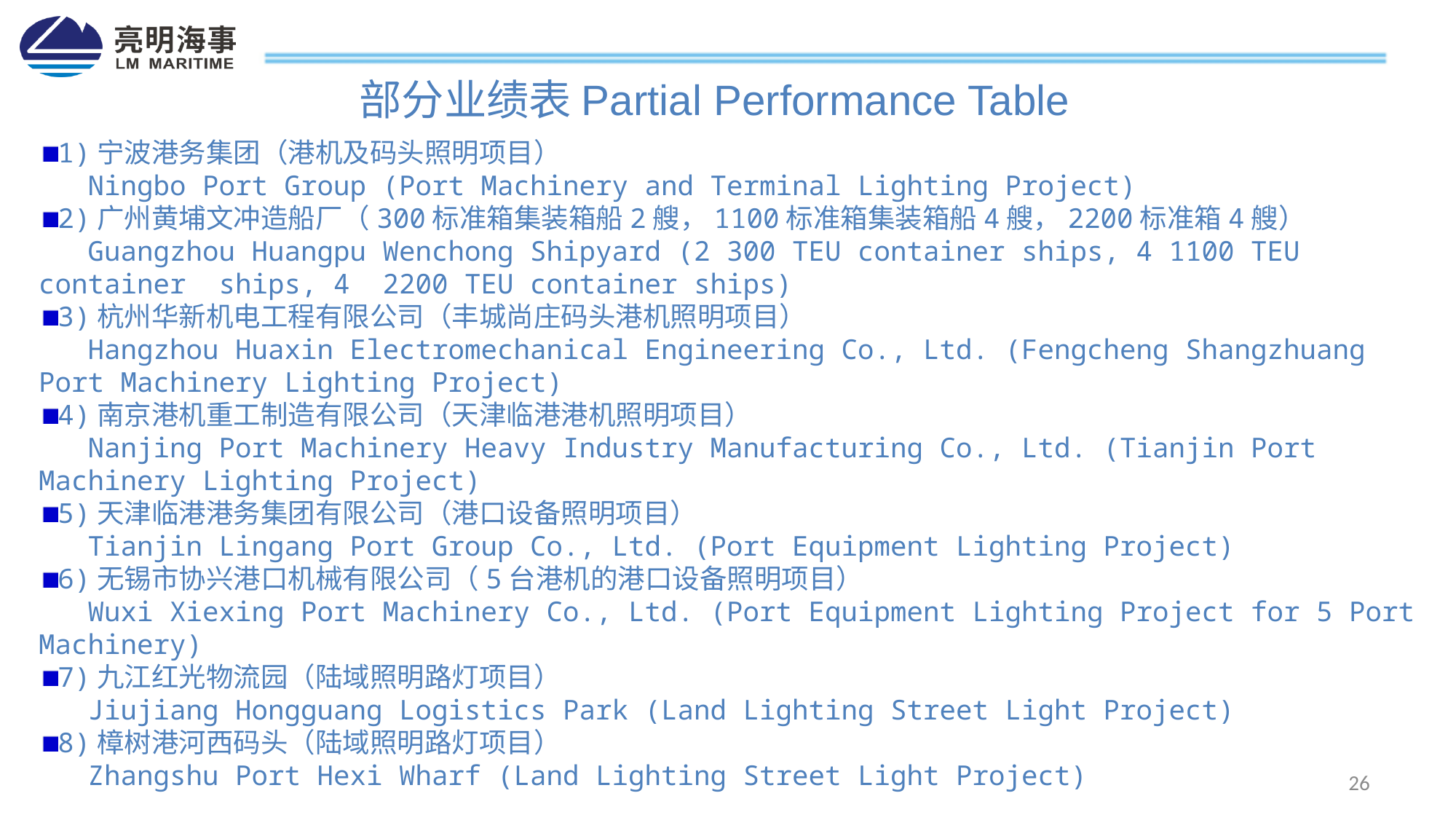

部分业绩表Partial Performance Table
1)宁波港务集团（港机及码头照明项目）
   Ningbo Port Group (Port Machinery and Terminal Lighting Project)
2)广州黄埔文冲造船厂（300标准箱集装箱船2艘，1100标准箱集装箱船4艘，2200标准箱4艘）
   Guangzhou Huangpu Wenchong Shipyard (2 300 TEU container ships, 4 1100 TEU container  ships, 4  2200 TEU container ships)
3)杭州华新机电工程有限公司（丰城尚庄码头港机照明项目）
   Hangzhou Huaxin Electromechanical Engineering Co., Ltd. (Fengcheng Shangzhuang Port Machinery Lighting Project)
4)南京港机重工制造有限公司（天津临港港机照明项目）
   Nanjing Port Machinery Heavy Industry Manufacturing Co., Ltd. (Tianjin Port Machinery Lighting Project)
5)天津临港港务集团有限公司（港口设备照明项目）
   Tianjin Lingang Port Group Co., Ltd. (Port Equipment Lighting Project)
6)无锡市协兴港口机械有限公司（5台港机的港口设备照明项目）
   Wuxi Xiexing Port Machinery Co., Ltd. (Port Equipment Lighting Project for 5 Port Machinery)
7)九江红光物流园（陆域照明路灯项目）
   Jiujiang Hongguang Logistics Park (Land Lighting Street Light Project)
8)樟树港河西码头（陆域照明路灯项目）
   Zhangshu Port Hexi Wharf (Land Lighting Street Light Project)

26